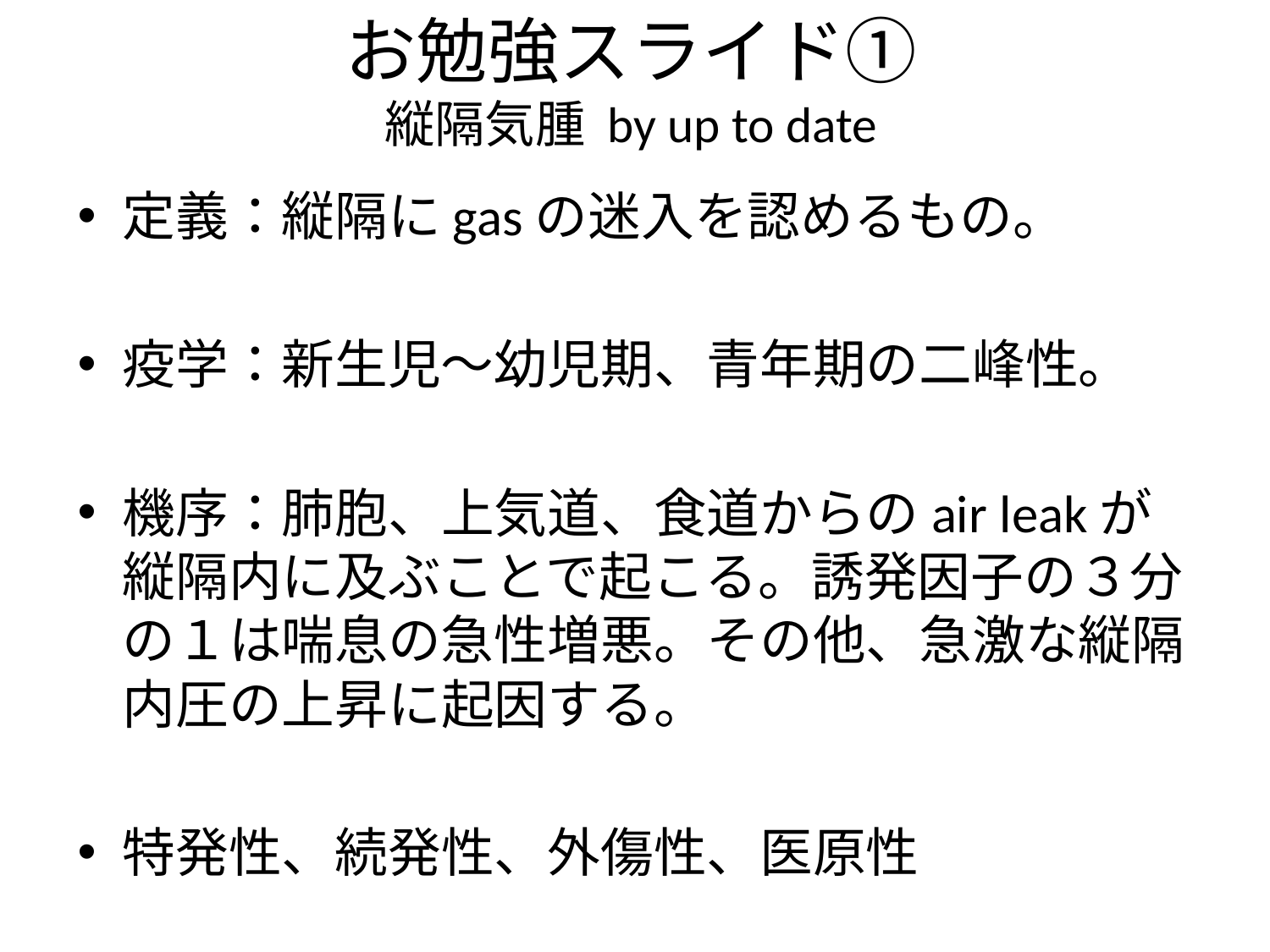

# お勉強スライド① 縦隔気腫 by up to date
定義：縦隔にgasの迷入を認めるもの。

疫学：新生児～幼児期、青年期の二峰性。

機序：肺胞、上気道、食道からのair leakが縦隔内に及ぶことで起こる。誘発因子の３分の１は喘息の急性増悪。その他、急激な縦隔内圧の上昇に起因する。

特発性、続発性、外傷性、医原性